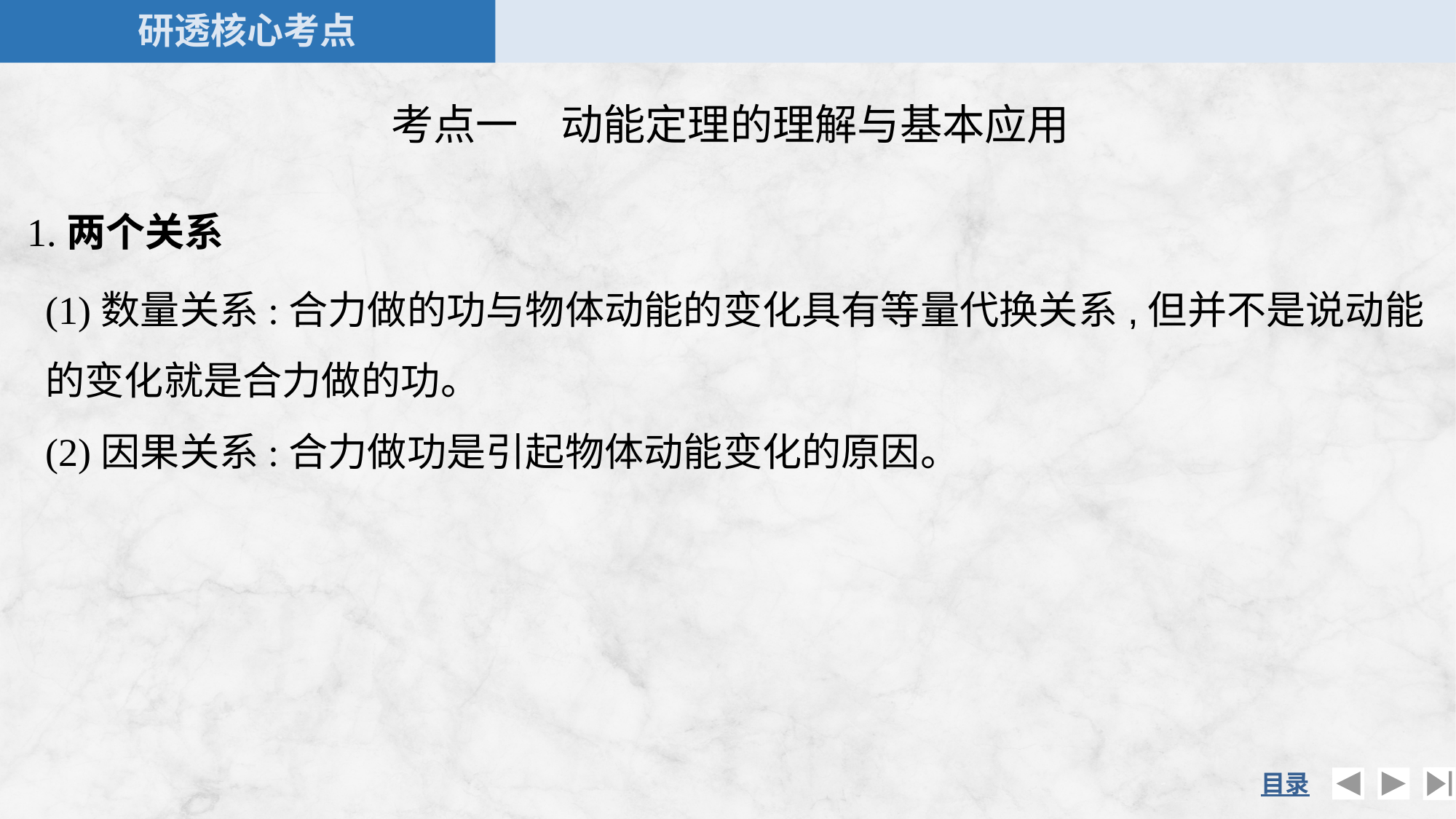

考点一　动能定理的理解与基本应用
1.两个关系
(1)数量关系:合力做的功与物体动能的变化具有等量代换关系,但并不是说动能的变化就是合力做的功。
(2)因果关系:合力做功是引起物体动能变化的原因。